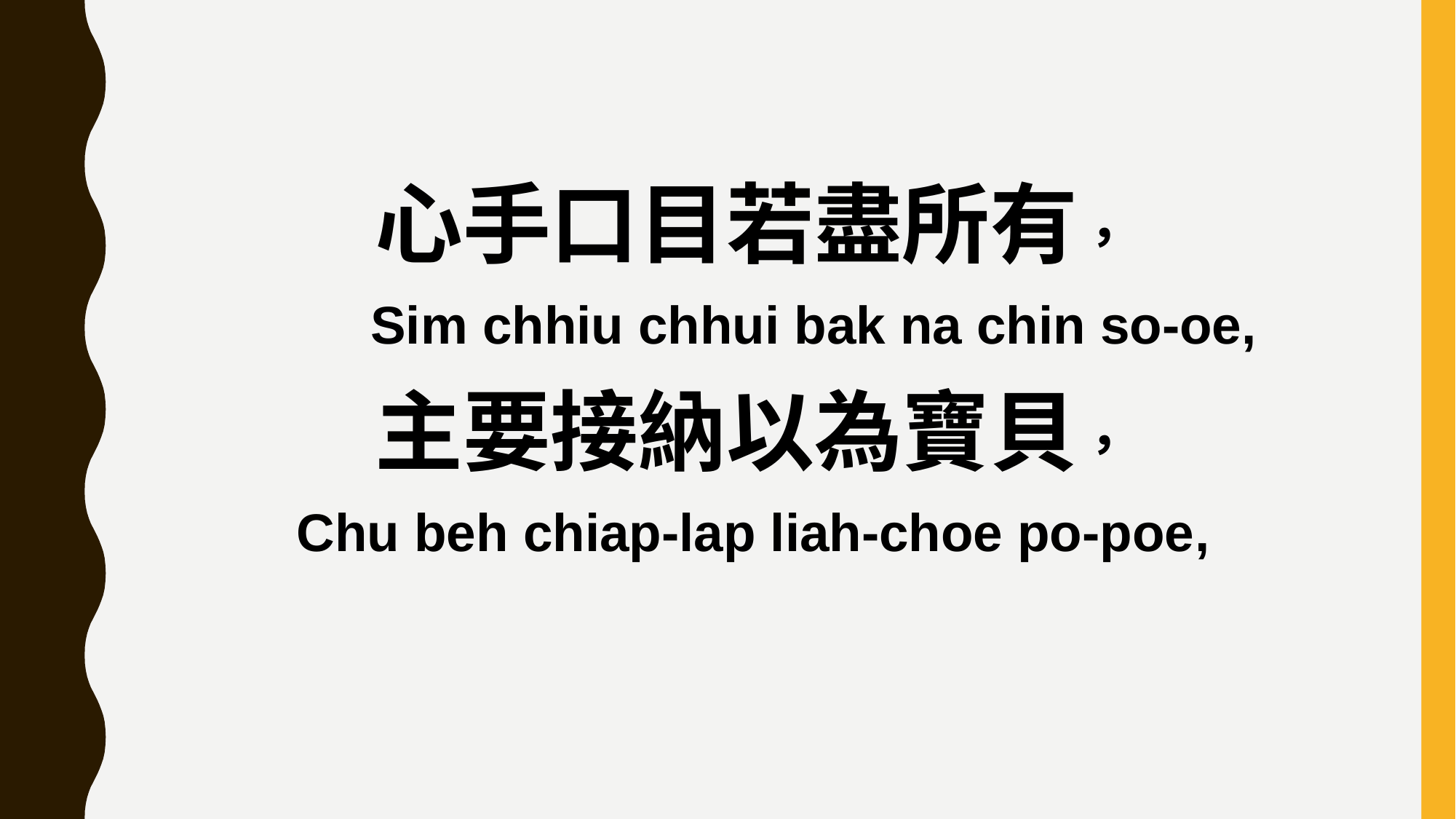

心手口目若盡所有，
             Sim chhiu chhui bak na chin so-oe,
主要接納以為寶貝，
Chu beh chiap-lap liah-choe po-poe,